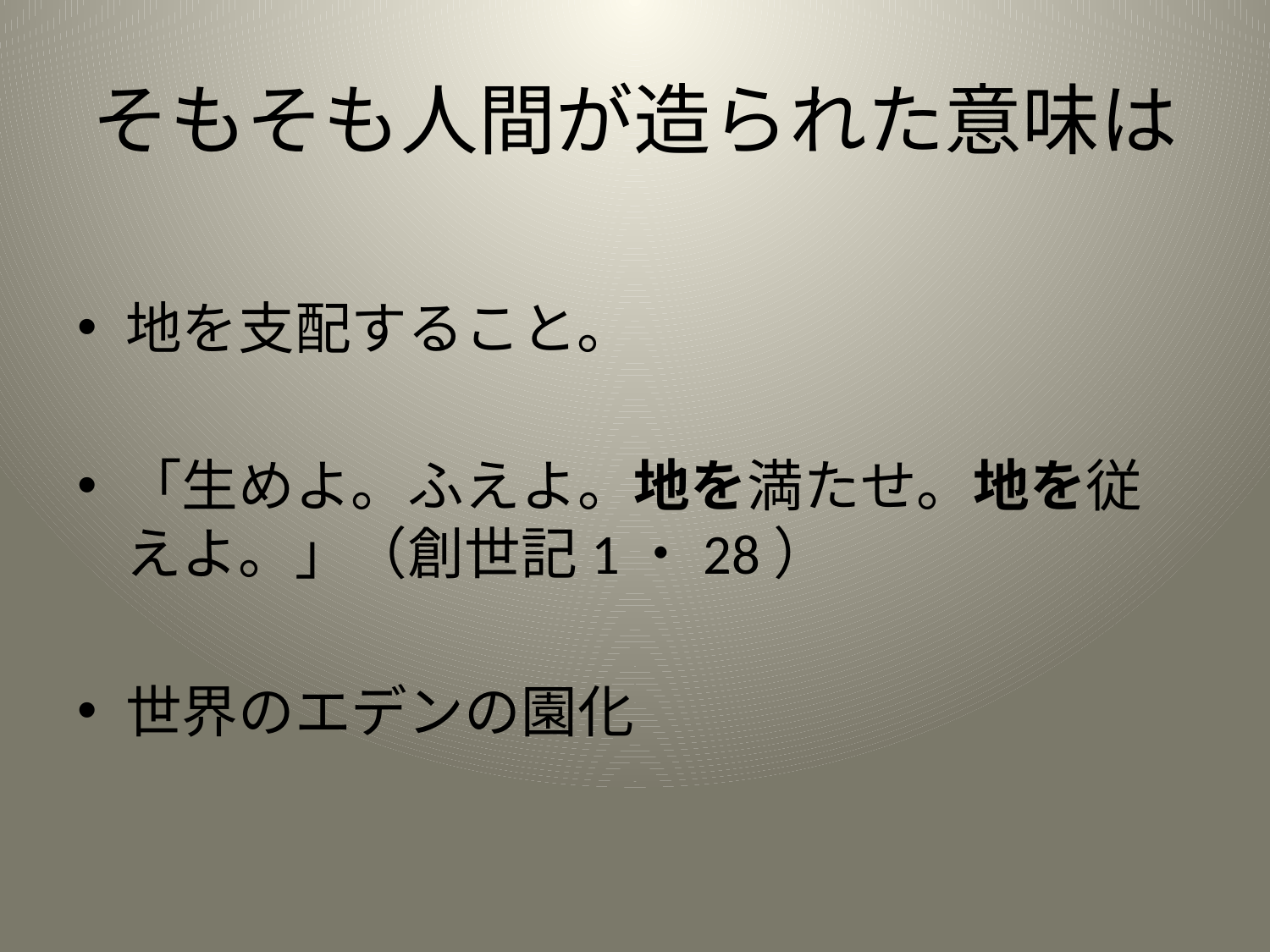

# そもそも人間が造られた意味は
地を支配すること。

「生めよ。ふえよ。地を満たせ。地を従えよ。」（創世記1・28）

世界のエデンの園化